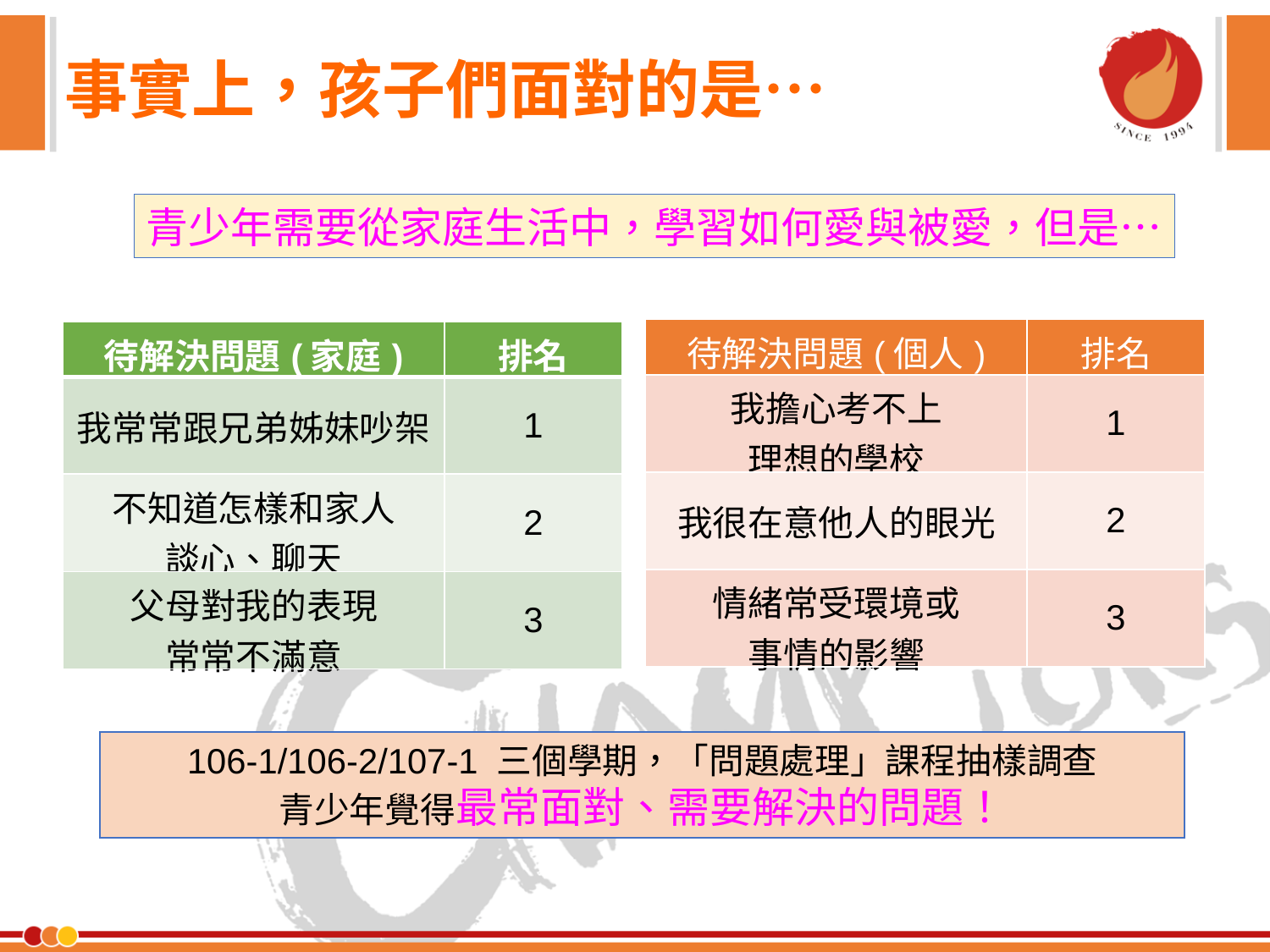

事實上，孩子們面對的是…
青少年需要從家庭生活中，學習如何愛與被愛，但是…
| 待解決問題(個人) | 排名 |
| --- | --- |
| 我擔心考不上 理想的學校 | 1 |
| 我很在意他人的眼光 | 2 |
| 情緒常受環境或 事情的影響 | 3 |
| 待解決問題(家庭) | 排名 |
| --- | --- |
| 我常常跟兄弟姊妹吵架 | 1 |
| 不知道怎樣和家人 談心、聊天 | 2 |
| 父母對我的表現 常常不滿意 | 3 |
106-1/106-2/107-1 三個學期，「問題處理」課程抽樣調查
青少年覺得最常面對、需要解決的問題！